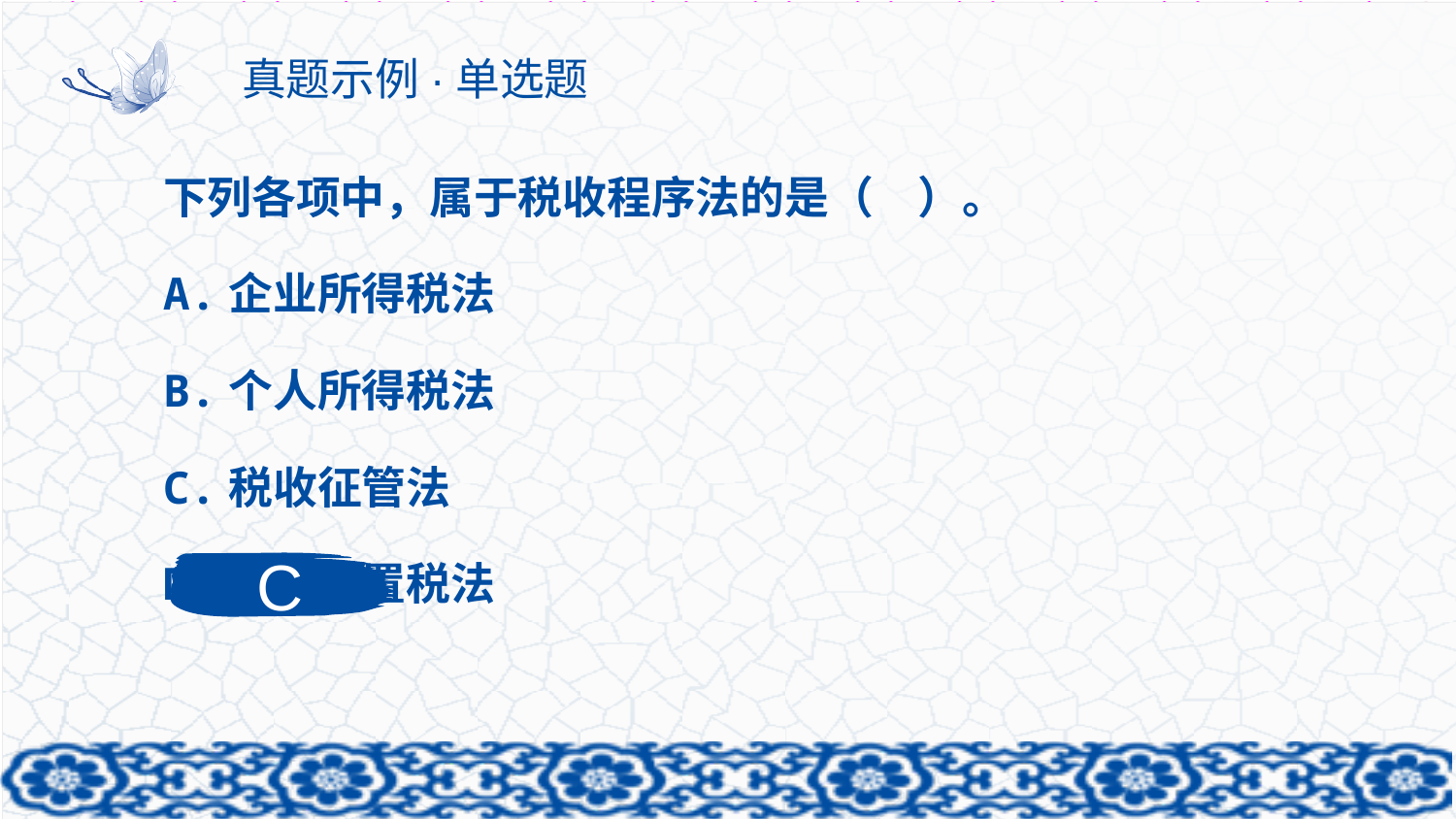

# 真题示例·单选题
下列各项中，属于税收程序法的是（　）。
A.企业所得税法
B.个人所得税法
C.税收征管法
D.车辆购置税法

C